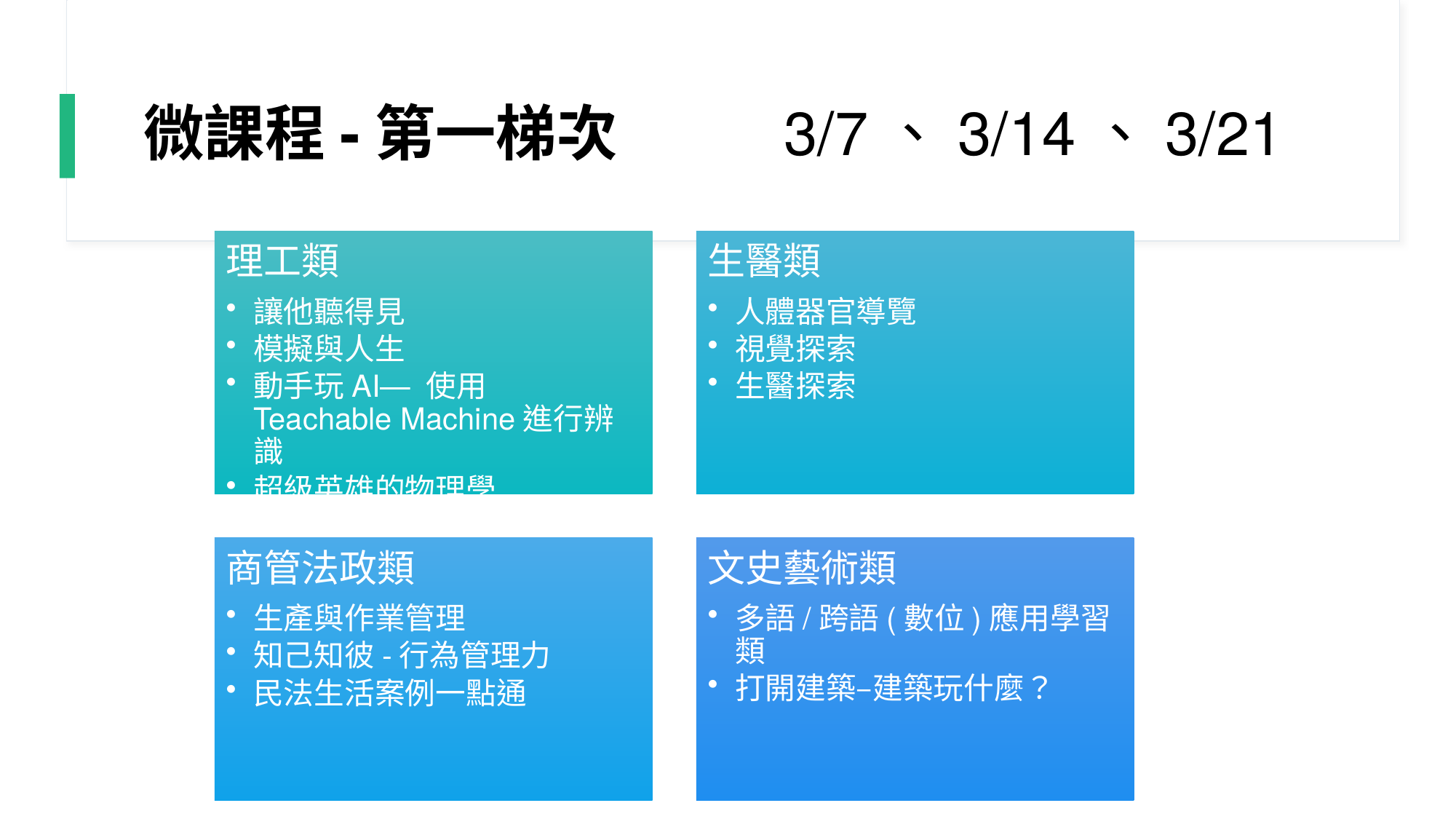

# 微課程-第一梯次         3/7、3/14、3/21
理工類
讓他聽得見
模擬與人生
動手玩AI— 使用Teachable Machine進行辨識
超級英雄的物理學
生醫類
人體器官導覽
視覺探索
生醫探索
商管法政類
生產與作業管理
知己知彼-行為管理力
民法生活案例一點通
文史藝術類
多語/跨語(數位)應用學習類
打開建築–建築玩什麼？